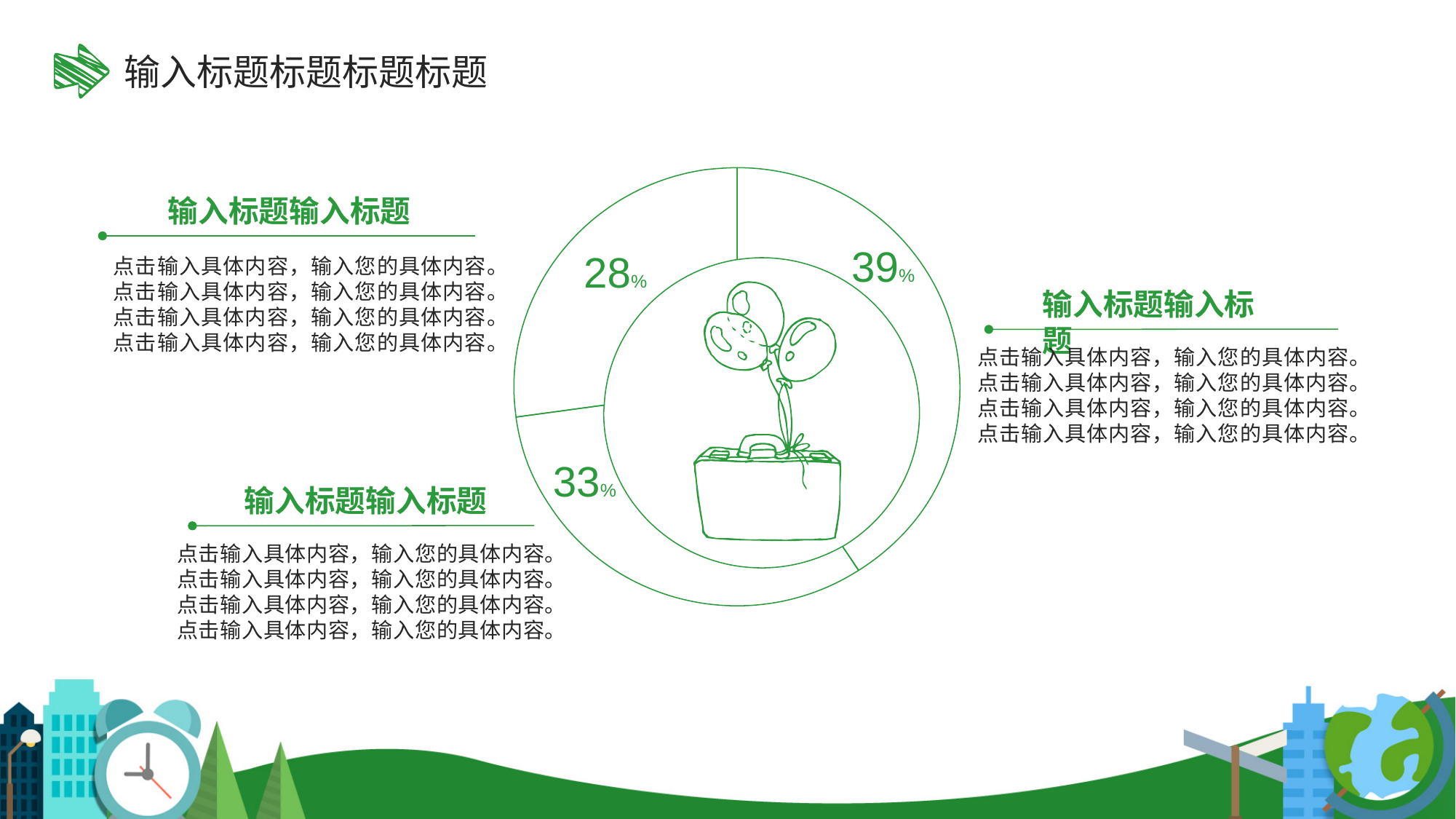

输入标题标题标题标题

39%
28%

33%
输入标题输入标题
点击输入具体内容，输入您的具体内容。点击输入具体内容，输入您的具体内容。点击输入具体内容，输入您的具体内容。点击输入具体内容，输入您的具体内容。
输入标题输入标题
点击输入具体内容，输入您的具体内容。点击输入具体内容，输入您的具体内容。点击输入具体内容，输入您的具体内容。点击输入具体内容，输入您的具体内容。
输入标题输入标题
点击输入具体内容，输入您的具体内容。点击输入具体内容，输入您的具体内容。点击输入具体内容，输入您的具体内容。点击输入具体内容，输入您的具体内容。